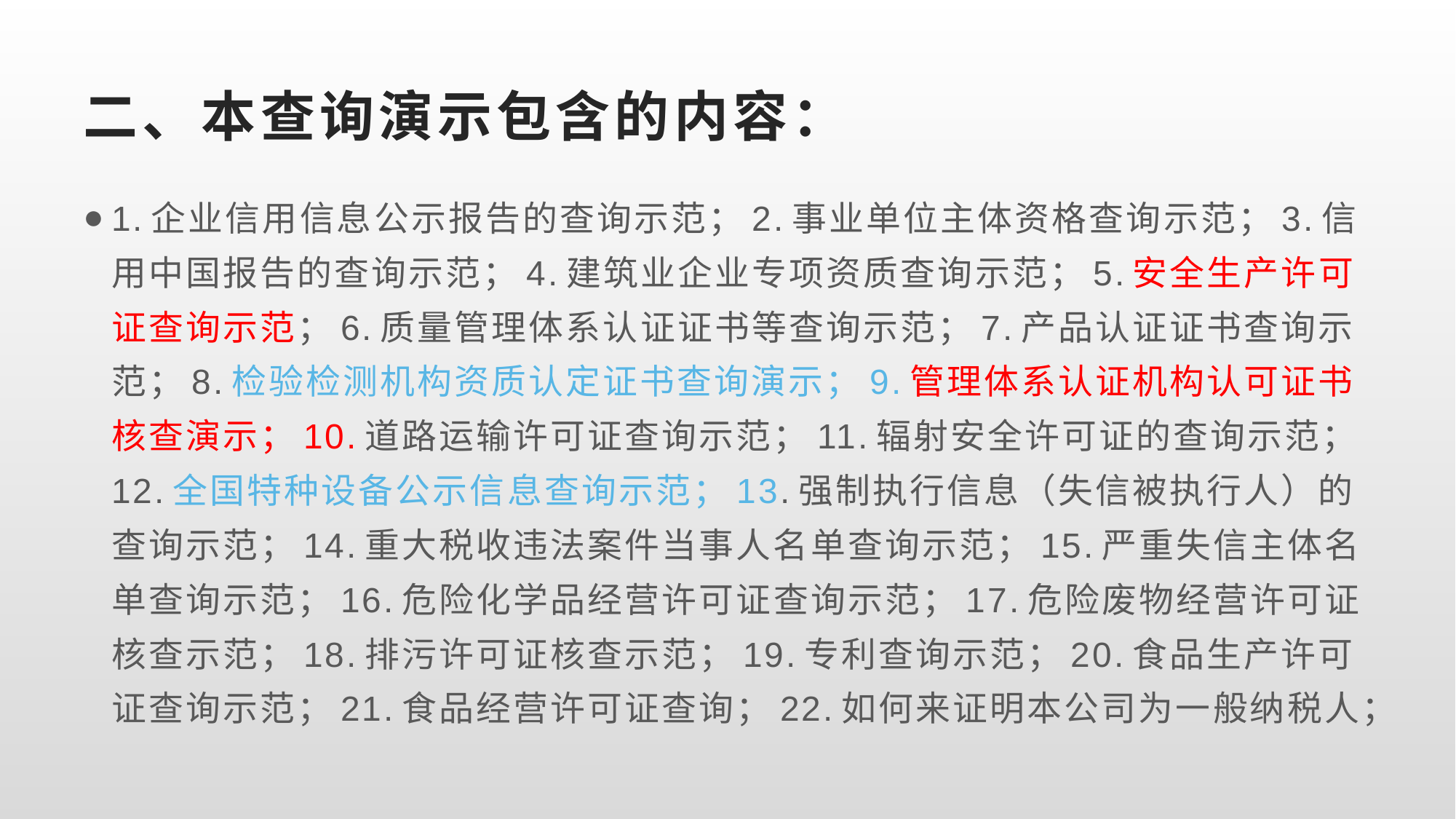

# 二、本查询演示包含的内容：
1.企业信用信息公示报告的查询示范；2.事业单位主体资格查询示范；3.信用中国报告的查询示范；4.建筑业企业专项资质查询示范；5.安全生产许可证查询示范；6.质量管理体系认证证书等查询示范；7.产品认证证书查询示范；8.检验检测机构资质认定证书查询演示；9.管理体系认证机构认可证书核查演示；10.道路运输许可证查询示范；11.辐射安全许可证的查询示范；12.全国特种设备公示信息查询示范；13.强制执行信息（失信被执行人）的查询示范；14.重大税收违法案件当事人名单查询示范；15.严重失信主体名单查询示范；16.危险化学品经营许可证查询示范；17.危险废物经营许可证核查示范；18.排污许可证核查示范；19.专利查询示范；20.食品生产许可证查询示范；21.食品经营许可证查询；22.如何来证明本公司为一般纳税人；